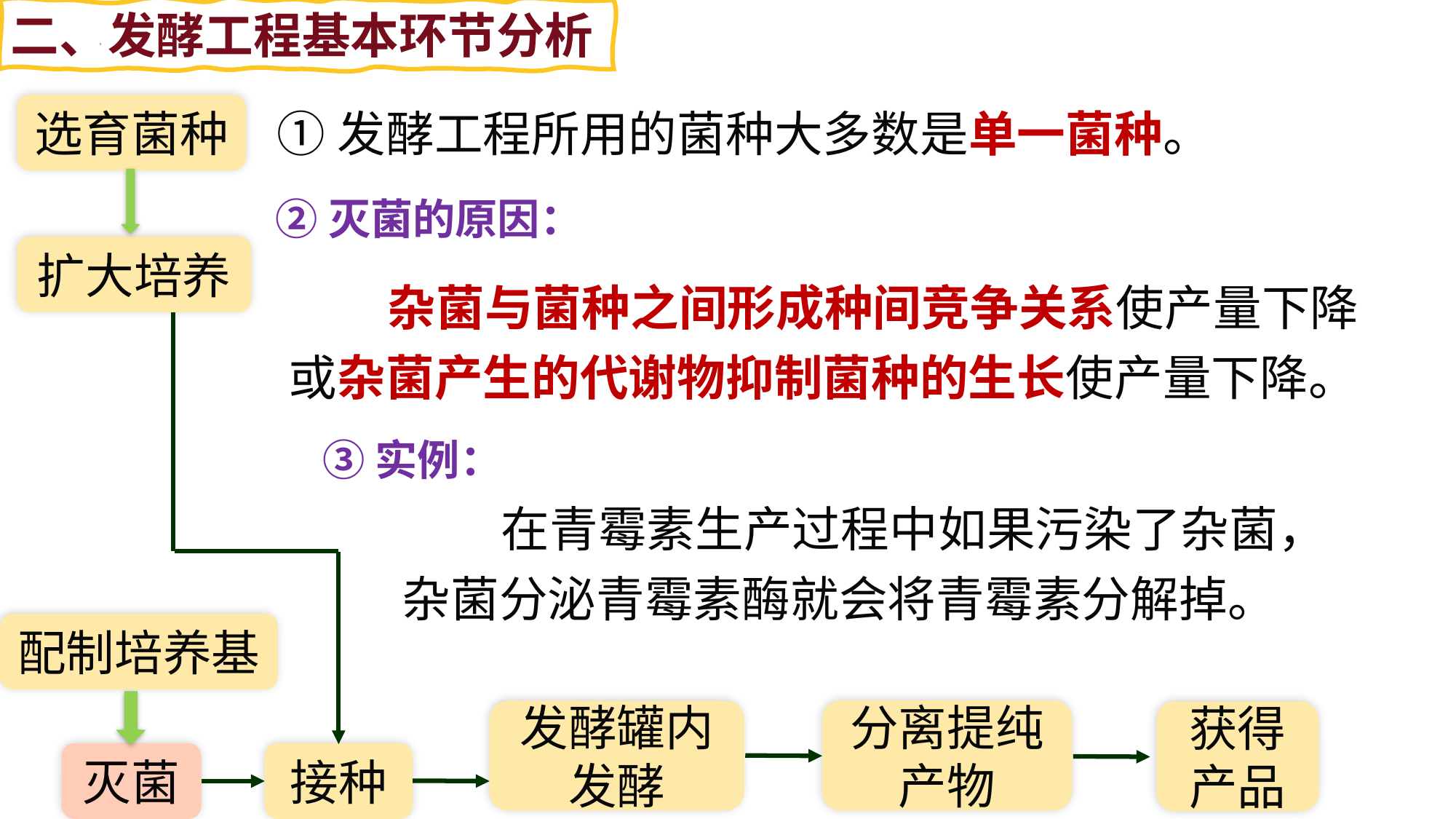

二、发酵工程基本环节分析
选育菌种
①发酵工程所用的菌种大多数是单一菌种。
②灭菌的原因：

扩大培养
        杂菌与菌种之间形成种间竞争关系使产量下降或杂菌产生的代谢物抑制菌种的生长使产量下降。
③实例：
        在青霉素生产过程中如果污染了杂菌，
杂菌分泌青霉素酶就会将青霉素分解掉。
配制培养基
分离提纯产物
发酵罐内发酵
获得产品

接种
灭菌